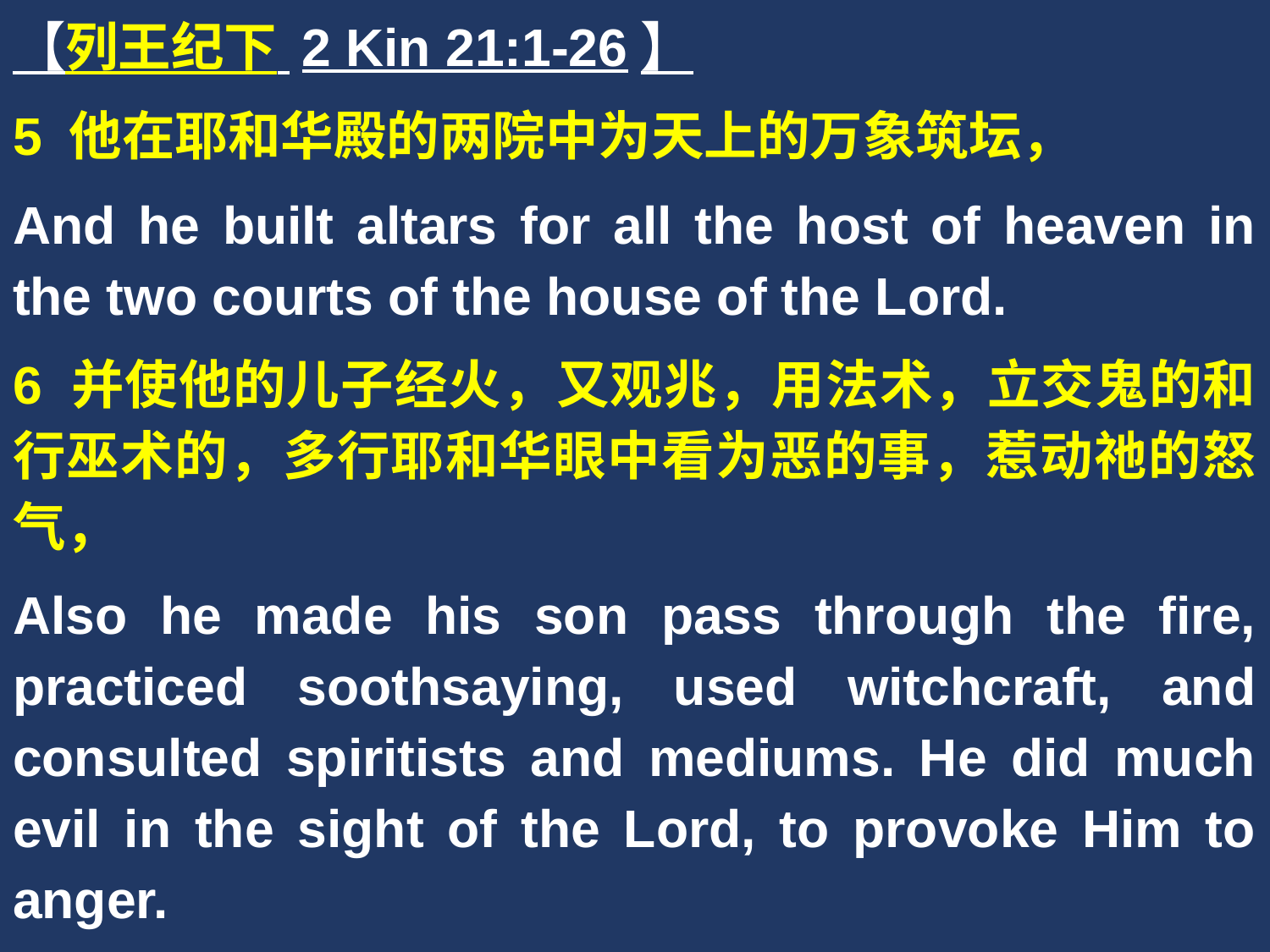

【列王纪下 2 Kin 21:1-26】
5 他在耶和华殿的两院中为天上的万象筑坛，
And he built altars for all the host of heaven in the two courts of the house of the Lord.
6 并使他的儿子经火，又观兆，用法术，立交鬼的和行巫术的，多行耶和华眼中看为恶的事，惹动祂的怒气，
Also he made his son pass through the fire, practiced soothsaying, used witchcraft, and consulted spiritists and mediums. He did much evil in the sight of the Lord, to provoke Him to anger.